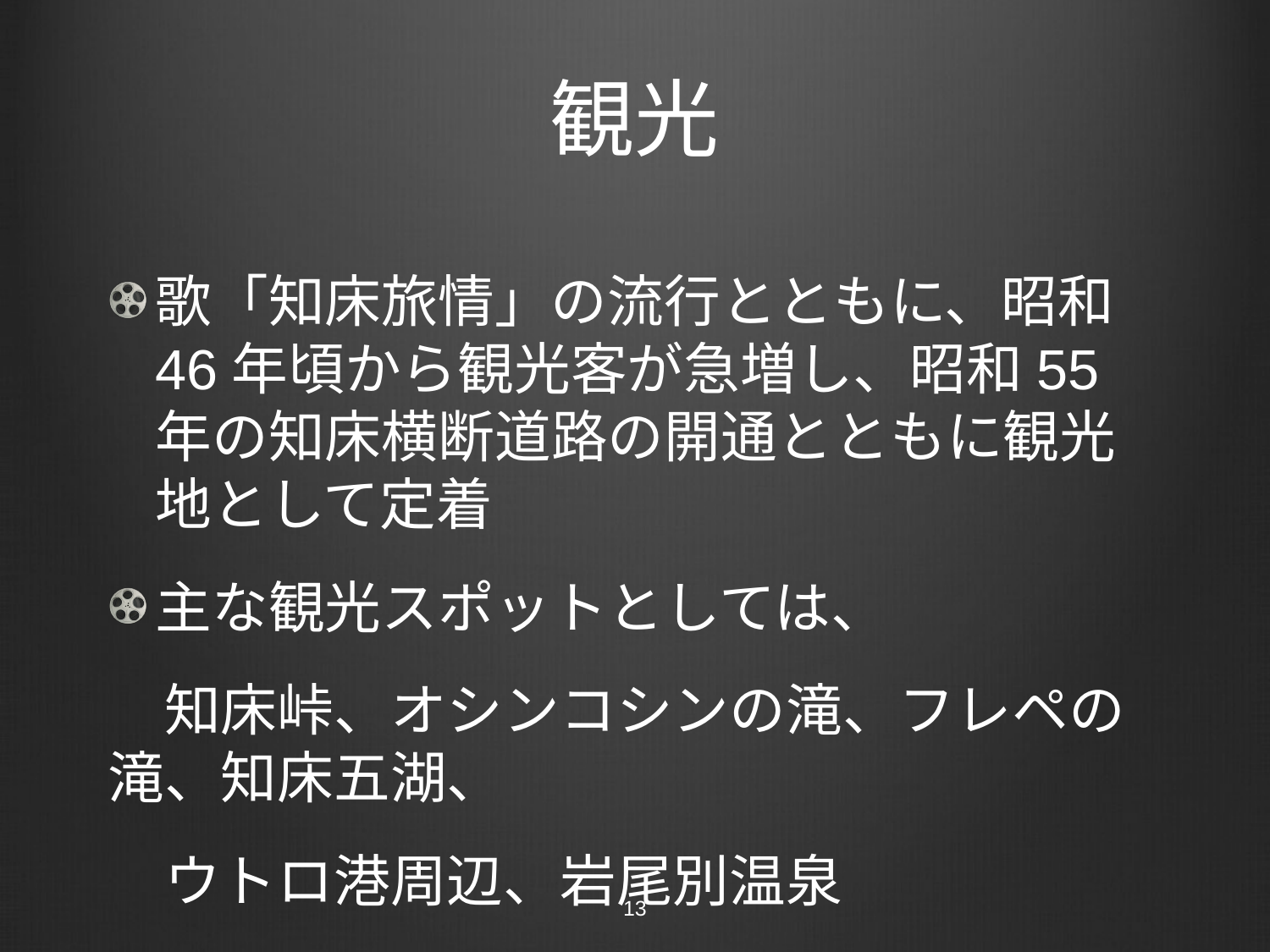

# 観光
歌「知床旅情」の流行とともに、昭和46年頃から観光客が急増し、昭和55年の知床横断道路の開通とともに観光地として定着
主な観光スポットとしては、
　知床峠、オシンコシンの滝、フレペの滝、知床五湖、
　ウトロ港周辺、岩尾別温泉

13